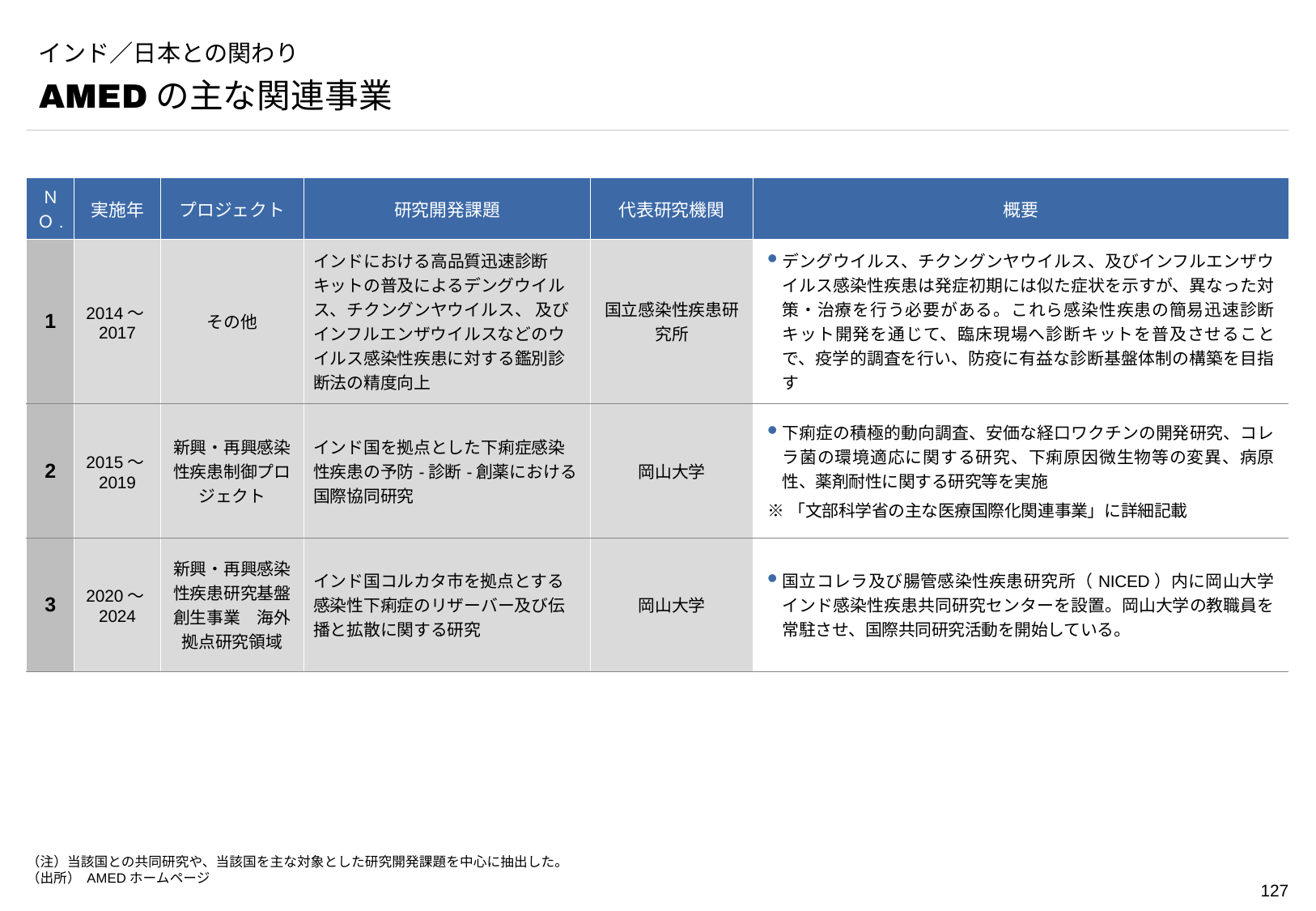

# インド／日本との関わり
AMEDの主な関連事業
| ＮＯ. | 実施年 | プロジェクト | 研究開発課題 | 代表研究機関 | 概要 |
| --- | --- | --- | --- | --- | --- |
| 1 | 2014～2017 | その他 | インドにおける高品質迅速診断キットの普及によるデングウイルス、チクングンヤウイルス、 及びインフルエンザウイルスなどのウイルス感染性疾患に対する鑑別診断法の精度向上 | 国立感染性疾患研究所 | デングウイルス、チクングンヤウイルス、及びインフルエンザウイルス感染性疾患は発症初期には似た症状を示すが、異なった対策・治療を行う必要がある。これら感染性疾患の簡易迅速診断キット開発を通じて、臨床現場へ診断キットを普及させることで、疫学的調査を行い、防疫に有益な診断基盤体制の構築を目指す |
| 2 | 2015～2019 | 新興・再興感染性疾患制御プロジェクト | インド国を拠点とした下痢症感染性疾患の予防-診断-創薬における国際協同研究 | 岡山大学 | 下痢症の積極的動向調査、安価な経口ワクチンの開発研究、コレラ菌の環境適応に関する研究、下痢原因微生物等の変異、病原性、薬剤耐性に関する研究等を実施 ※「文部科学省の主な医療国際化関連事業」に詳細記載 |
| 3 | 2020～2024 | 新興・再興感染性疾患研究基盤創生事業　海外拠点研究領域 | インド国コルカタ市を拠点とする感染性下痢症のリザーバー及び伝播と拡散に関する研究 | 岡山大学 | 国立コレラ及び腸管感染性疾患研究所（NICED）内に岡山大学インド感染性疾患共同研究センターを設置。岡山大学の教職員を常駐させ、国際共同研究活動を開始している。 |
（注）当該国との共同研究や、当該国を主な対象とした研究開発課題を中心に抽出した。
（出所） AMEDホームページ